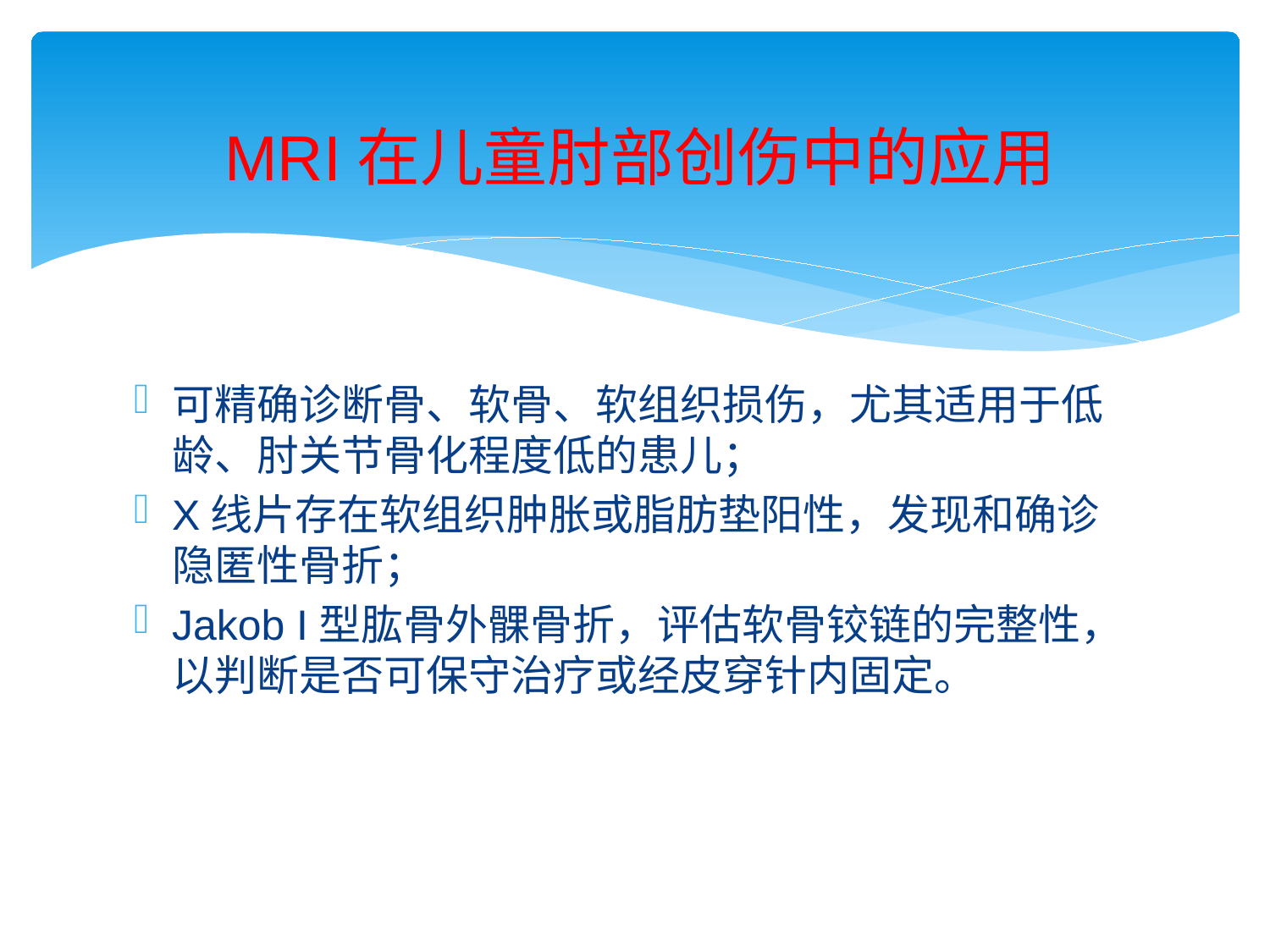

# MRI在儿童肘部创伤中的应用
可精确诊断骨、软骨、软组织损伤，尤其适用于低龄、肘关节骨化程度低的患儿；
X线片存在软组织肿胀或脂肪垫阳性，发现和确诊隐匿性骨折；
Jakob I型肱骨外髁骨折，评估软骨铰链的完整性，以判断是否可保守治疗或经皮穿针内固定。